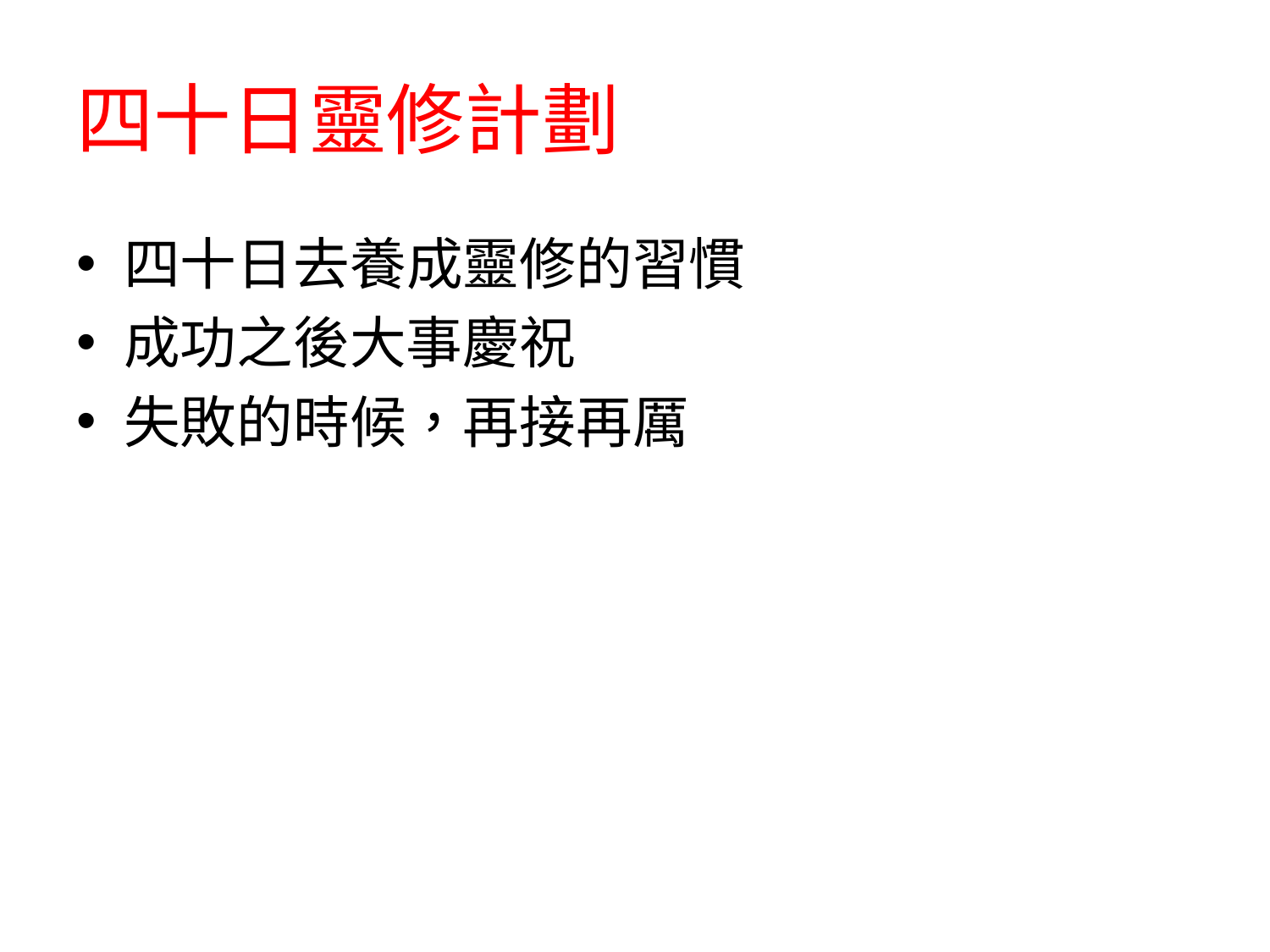

# 四十日靈修計劃
四十日去養成靈修的習慣
成功之後大事慶祝
失敗的時候，再接再厲